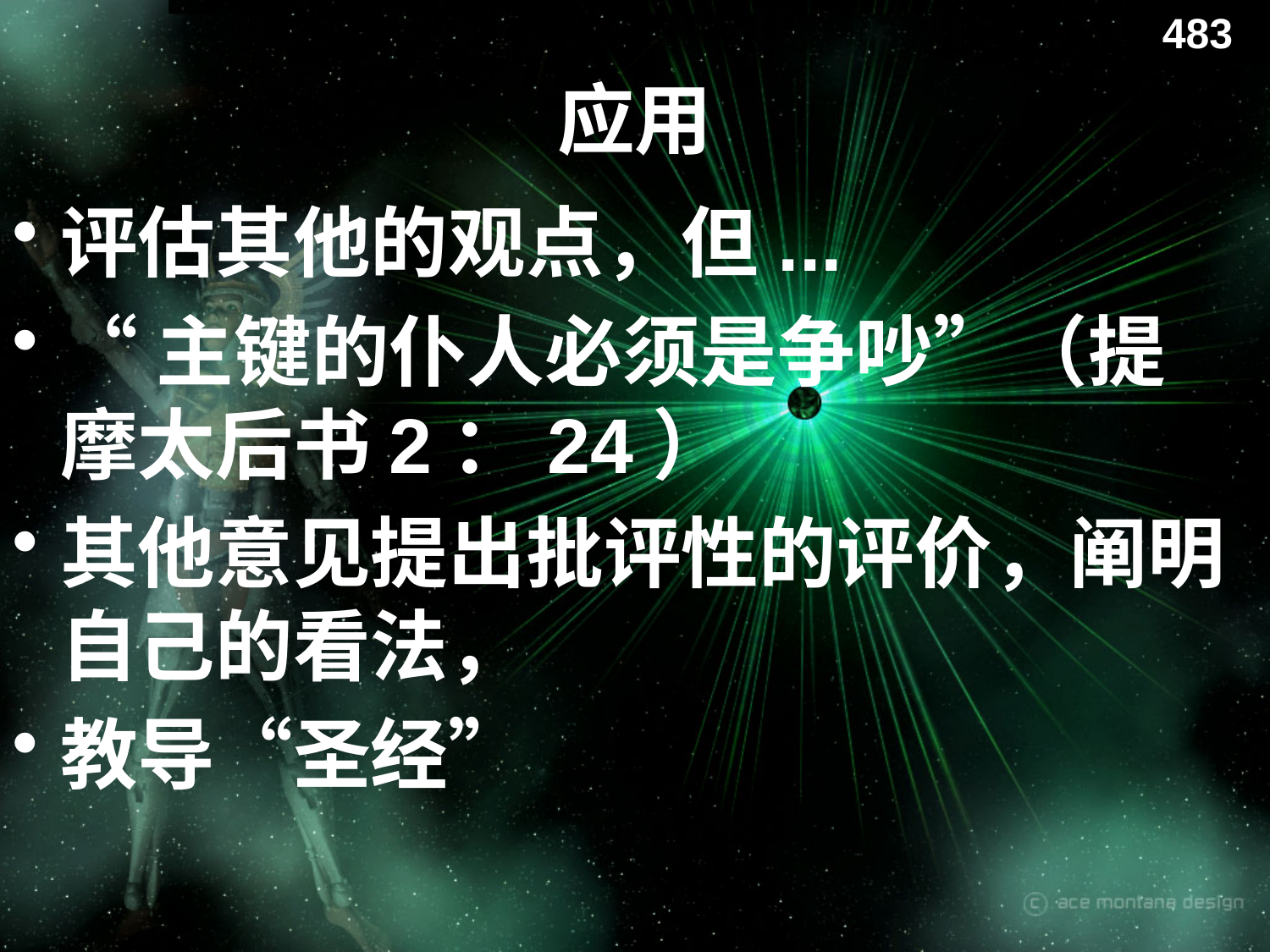

483
# 应用
评估其他的观点，但...
“主键的仆人必须是争吵”（提摩太后书2：24）
其他意见提出批评性的评价，阐明自己的看法，
教导“圣经”